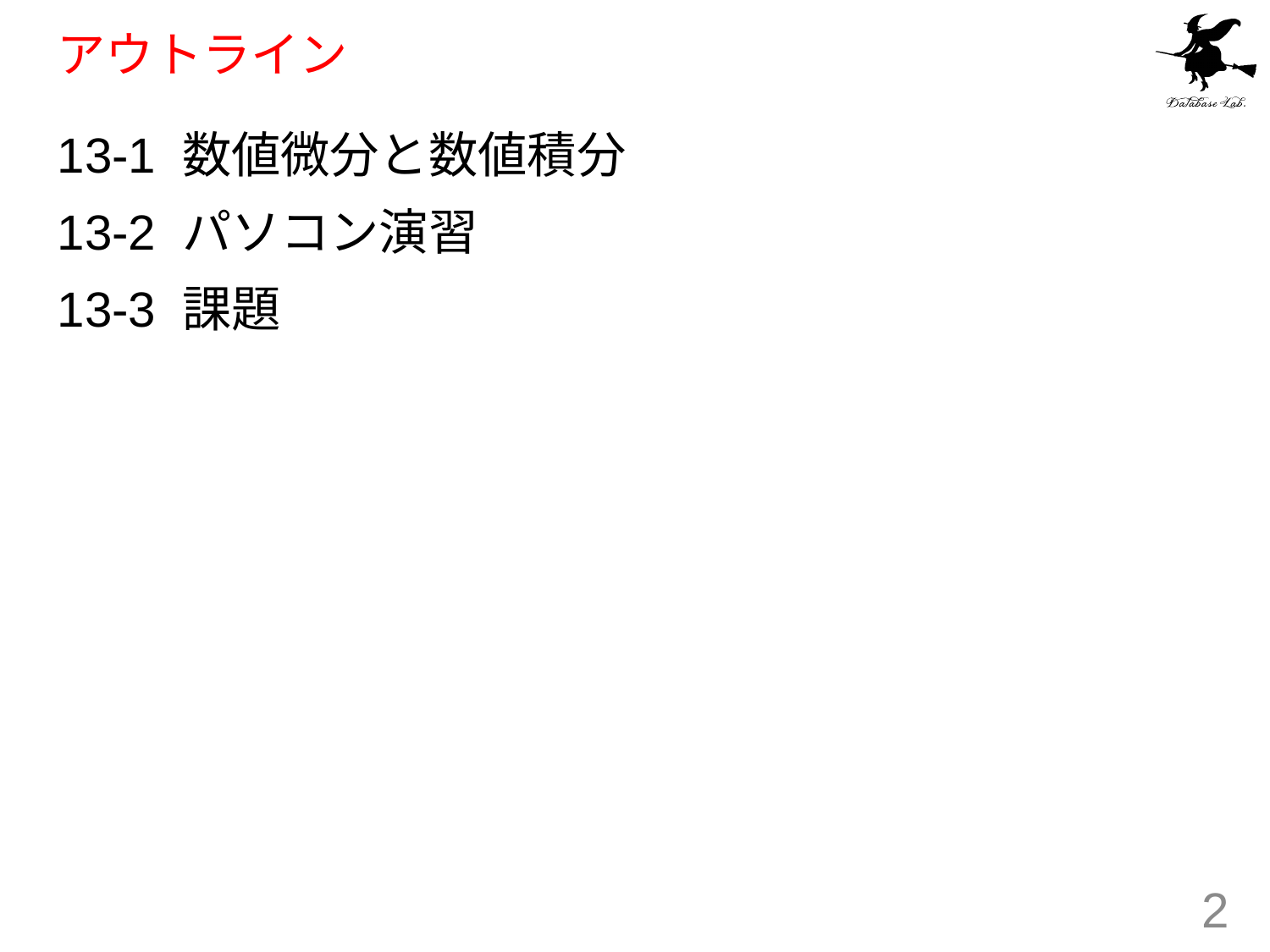

# アウトライン
13-1 数値微分と数値積分
13-2 パソコン演習
13-3 課題
2